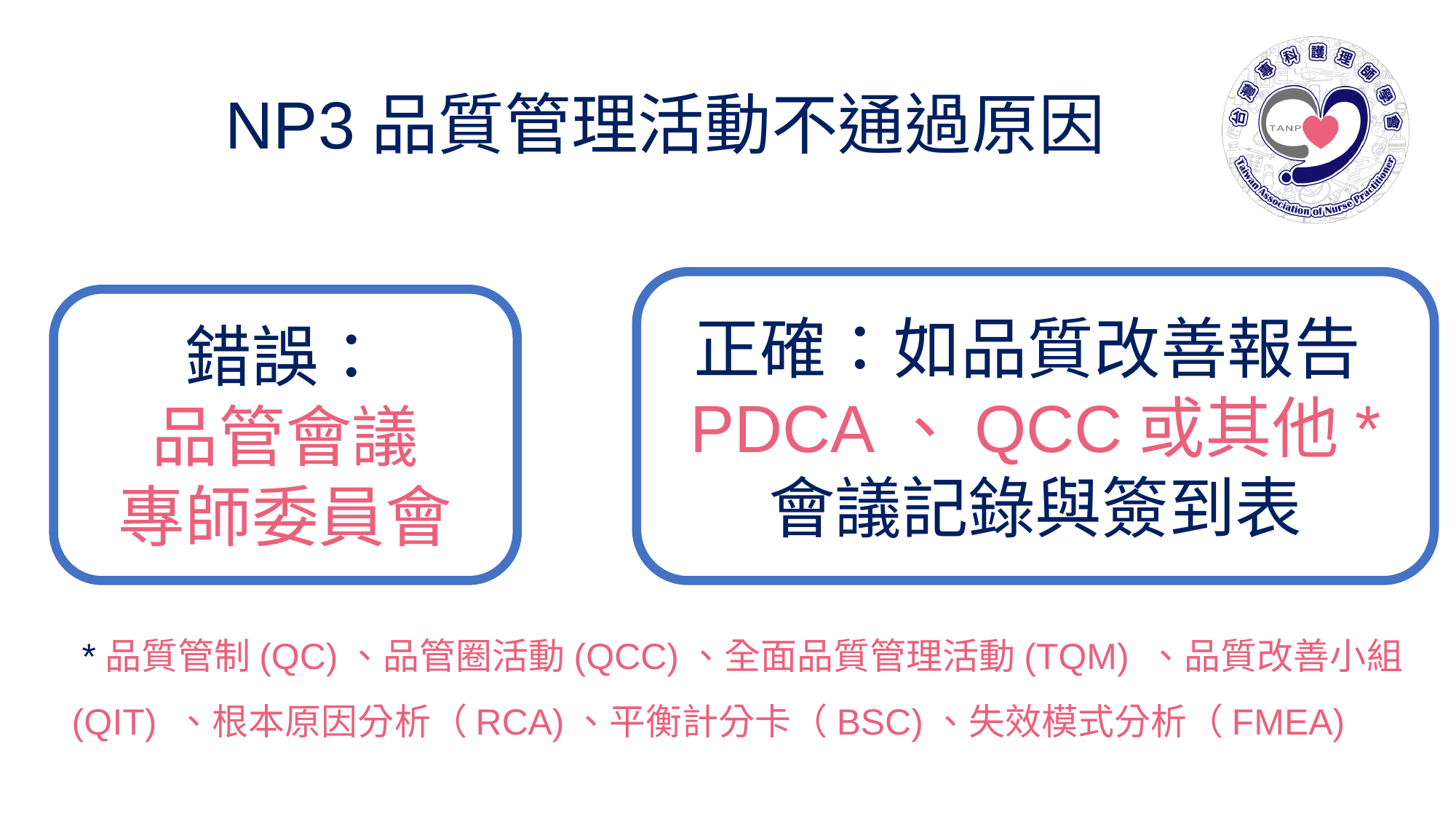

# NP3品質管理活動不通過原因
正確：如品質改善報告PDCA、QCC或其他*
會議記錄與簽到表
錯誤：
品管會議
專師委員會
 *品質管制(QC)、品管圈活動(QCC)、全面品質管理活動(TQM) 、品質改善小組(QIT) 、根本原因分析（RCA)、平衡計分卡（BSC)、失效模式分析（FMEA)